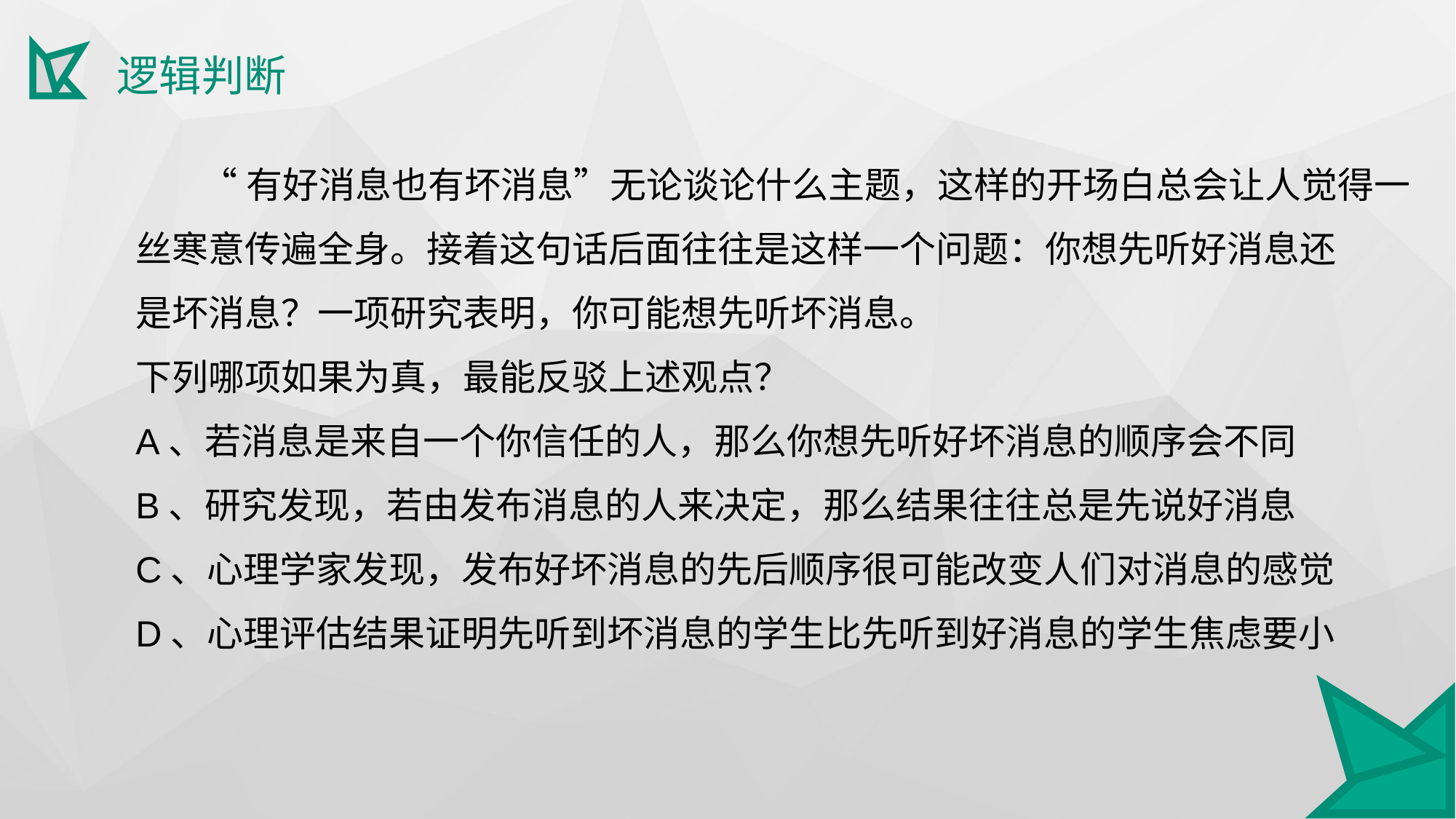

逻辑判断

        “有好消息也有坏消息”无论谈论什么主题，这样的开场白总会让人觉得一
丝寒意传遍全身。接着这句话后面往往是这样一个问题：你想先听好消息还
是坏消息？一项研究表明，你可能想先听坏消息。
下列哪项如果为真，最能反驳上述观点？
A、若消息是来自一个你信任的人，那么你想先听好坏消息的顺序会不同
B、研究发现，若由发布消息的人来决定，那么结果往往总是先说好消息
C、心理学家发现，发布好坏消息的先后顺序很可能改变人们对消息的感觉
D、心理评估结果证明先听到坏消息的学生比先听到好消息的学生焦虑要小

.